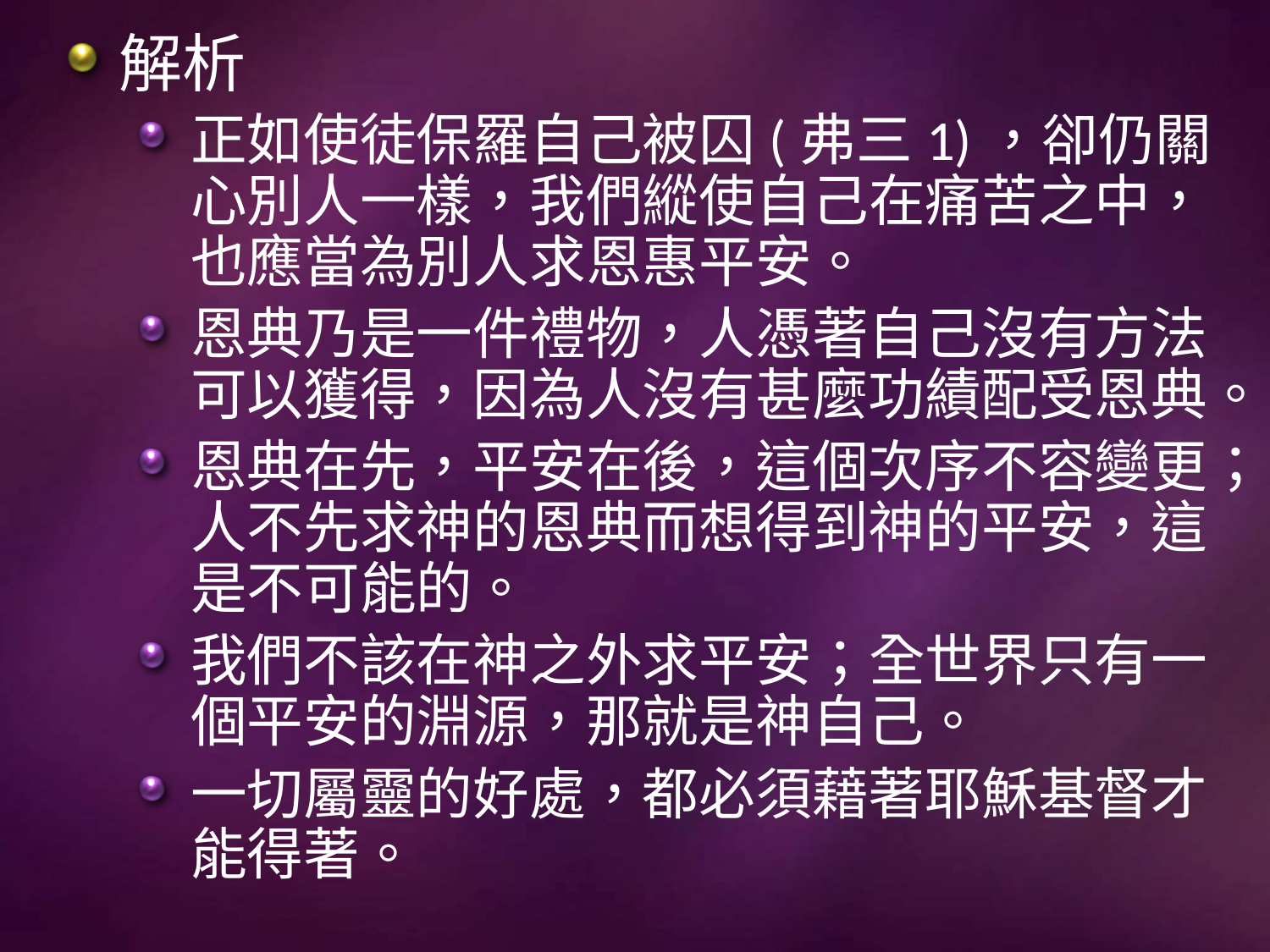

解析
正如使徒保羅自己被囚(弗三1)，卻仍關心別人一樣，我們縱使自己在痛苦之中，也應當為別人求恩惠平安。
恩典乃是一件禮物，人憑著自己沒有方法可以獲得，因為人沒有甚麼功績配受恩典。
恩典在先，平安在後，這個次序不容變更；人不先求神的恩典而想得到神的平安，這是不可能的。
我們不該在神之外求平安；全世界只有一個平安的淵源，那就是神自己。
一切屬靈的好處，都必須藉著耶穌基督才能得著。